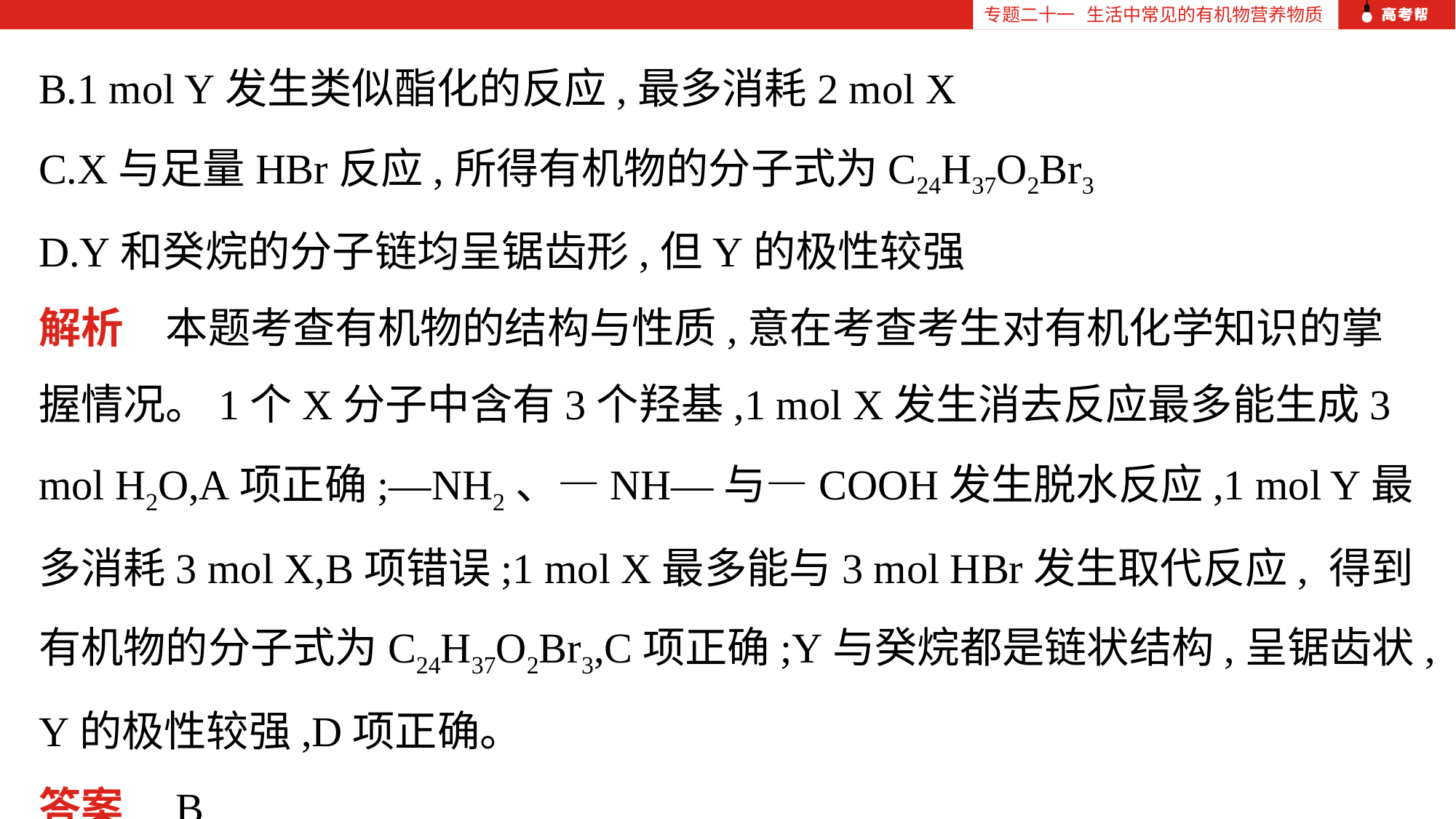

专题二十一   生活中常见的有机物营养物质

B.1 mol Y发生类似酯化的反应,最多消耗2 mol X
C.X与足量HBr反应,所得有机物的分子式为C24H37O2Br3
D.Y和癸烷的分子链均呈锯齿形,但Y的极性较强
解析　本题考查有机物的结构与性质,意在考查考生对有机化学知识的掌握情况。1个X分子中含有3个羟基,1 mol X发生消去反应最多能生成3 mol H2O,A项正确;—NH2、—NH—与—COOH发生脱水反应,1 mol Y最多消耗3 mol X,B项错误;1 mol X最多能与3 mol HBr发生取代反应, 得到有机物的分子式为C24H37O2Br3,C项正确;Y与癸烷都是链状结构,呈锯齿状,Y的极性较强,D项正确。
答案　B